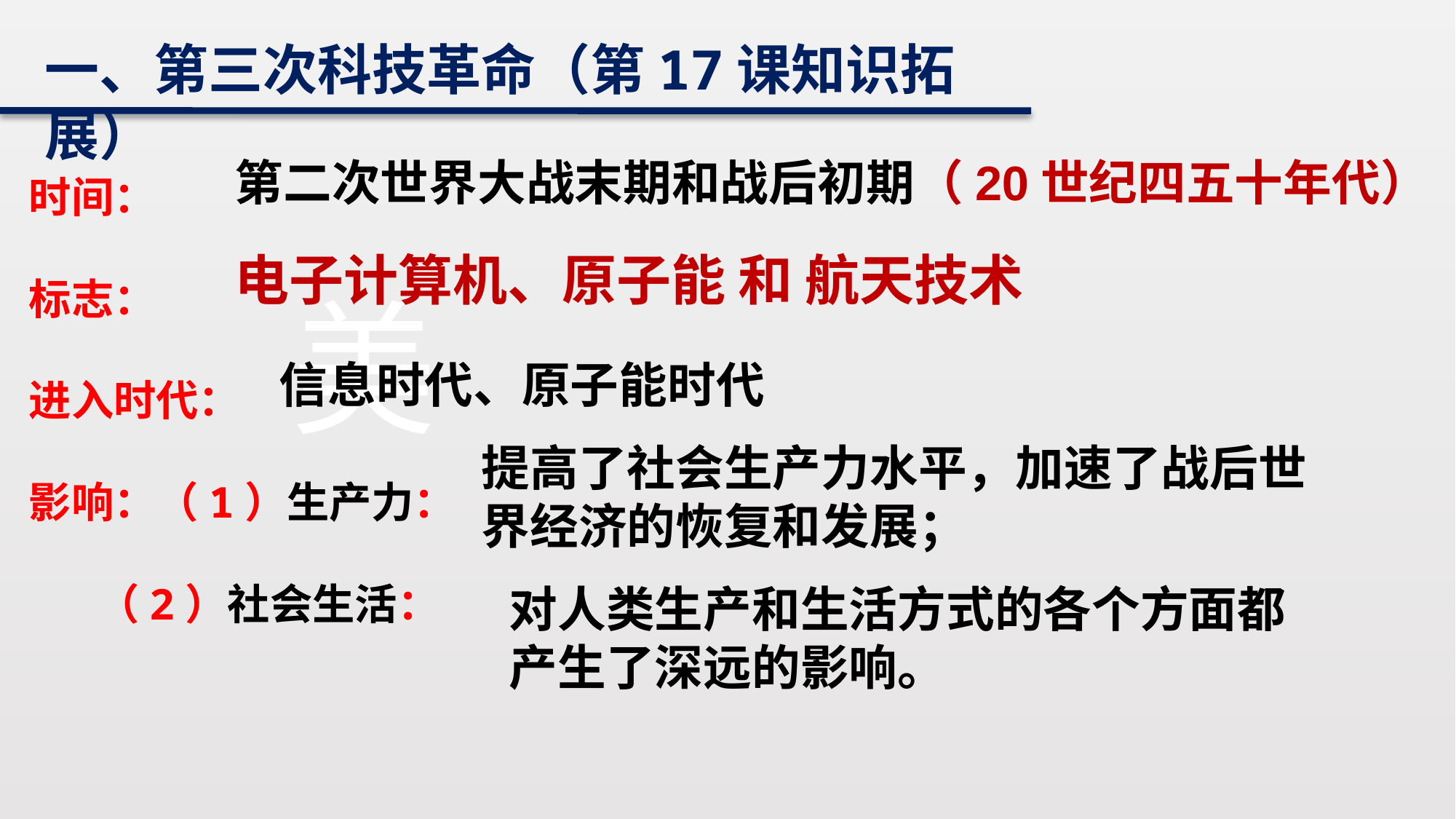

一、第三次科技革命（第17课知识拓展）
时间：
标志：
进入时代：
影响：（1）生产力：
      （2）社会生活：

第二次世界大战末期和战后初期（20世纪四五十年代）
电子计算机、原子能 和 航天技术
美
信息时代、原子能时代
提高了社会生产力水平，加速了战后世界经济的恢复和发展；
对人类生产和生活方式的各个方面都产生了深远的影响。